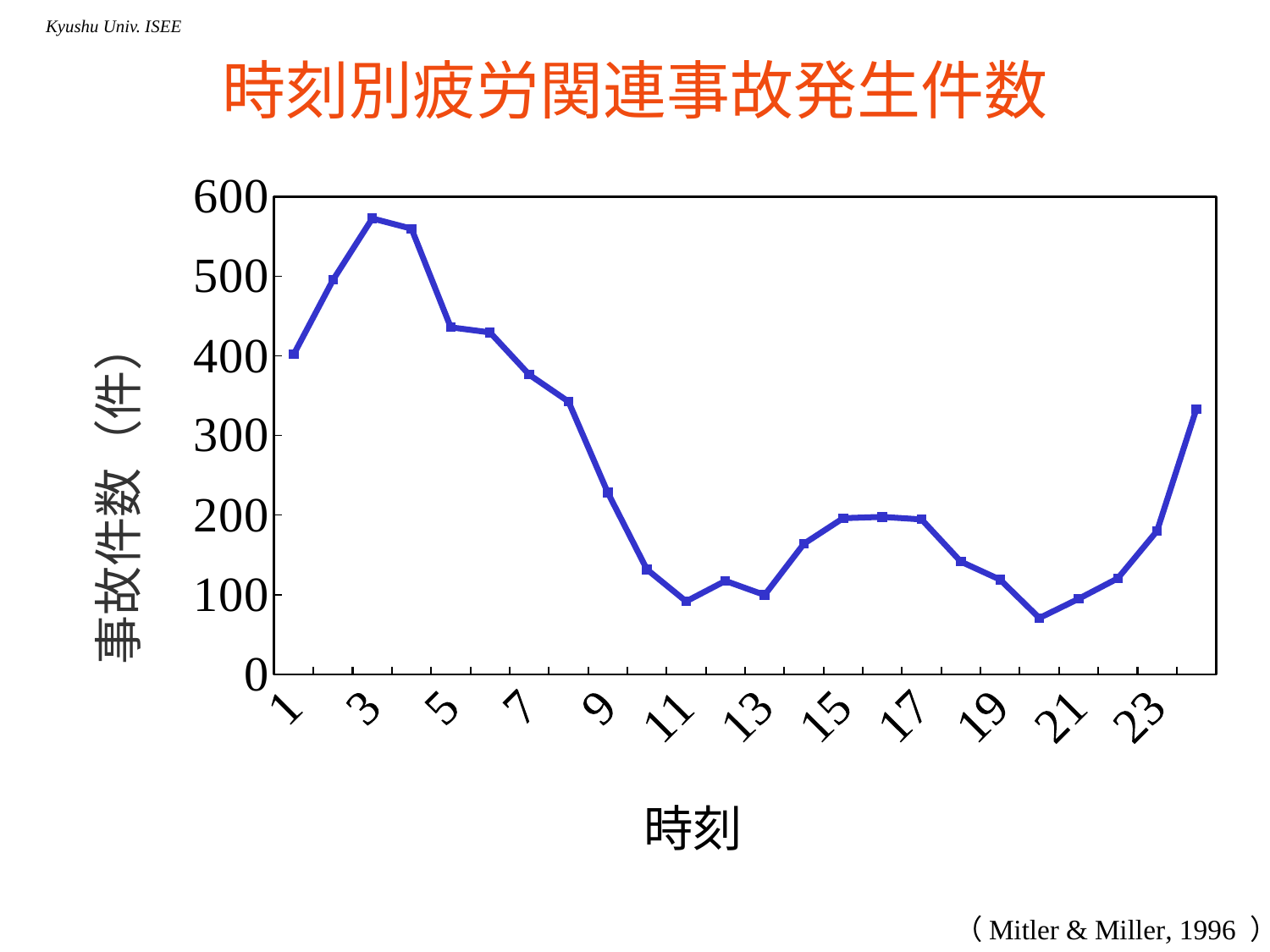

# 時刻別疲労関連事故発生件数

### Chart

| Category | 列1 |
|---|---|
（Mitler & Miller, 1996 ）